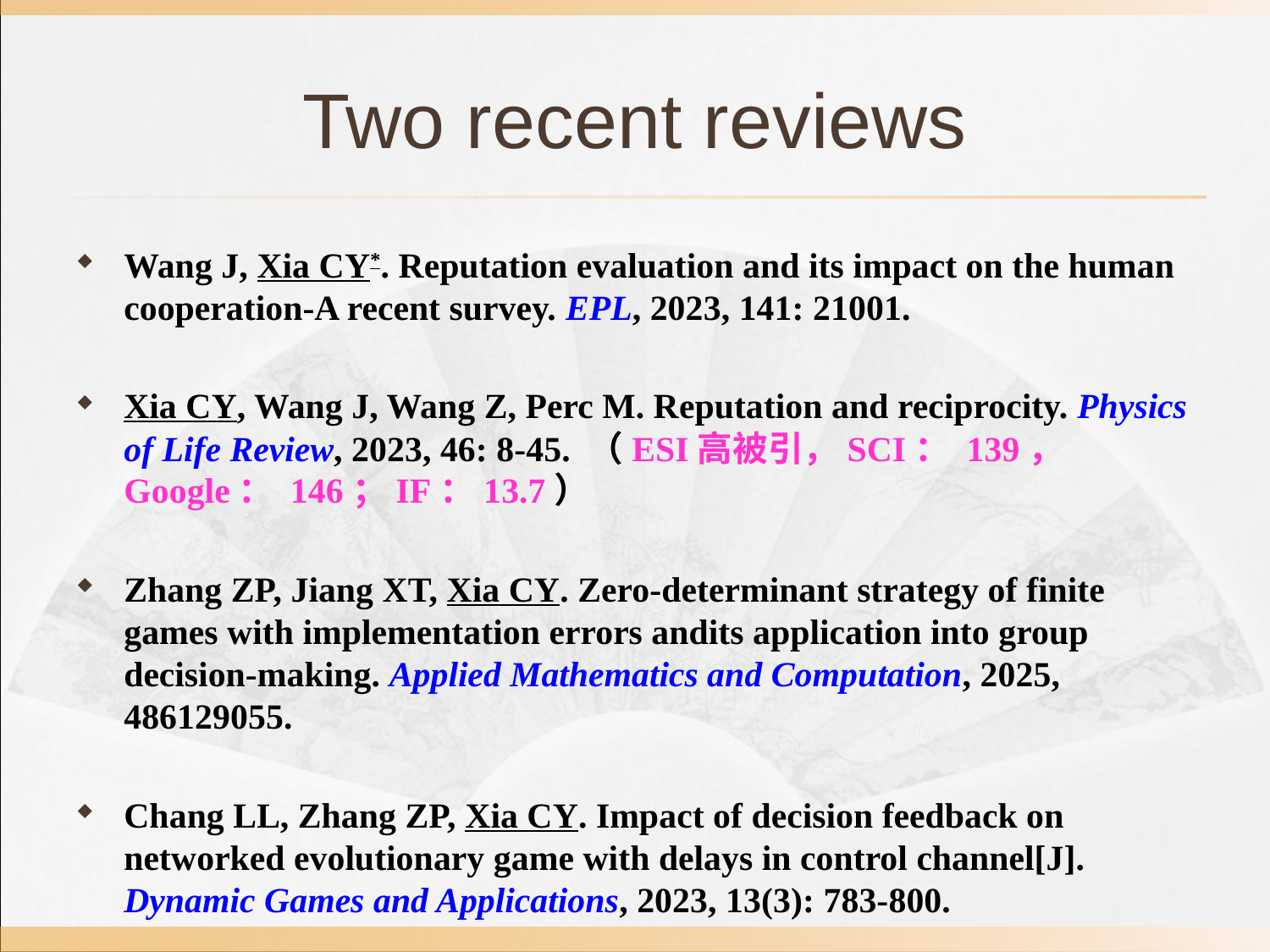

# Two recent reviews
Wang J, Xia CY*. Reputation evaluation and its impact on the human cooperation-A recent survey. EPL, 2023, 141: 21001.

Xia CY, Wang J, Wang Z, Perc M. Reputation and reciprocity. Physics of Life Review, 2023, 46: 8-45. （ESI高被引，SCI： 139， Google： 146；IF：13.7）

Zhang ZP, Jiang XT, Xia CY. Zero-determinant strategy of finite games with implementation errors andits application into group decision-making. Applied Mathematics and Computation, 2025, 486129055.

Chang LL, Zhang ZP, Xia CY. Impact of decision feedback on networked evolutionary game with delays in control channel[J]. Dynamic Games and Applications, 2023, 13(3): 783-800.